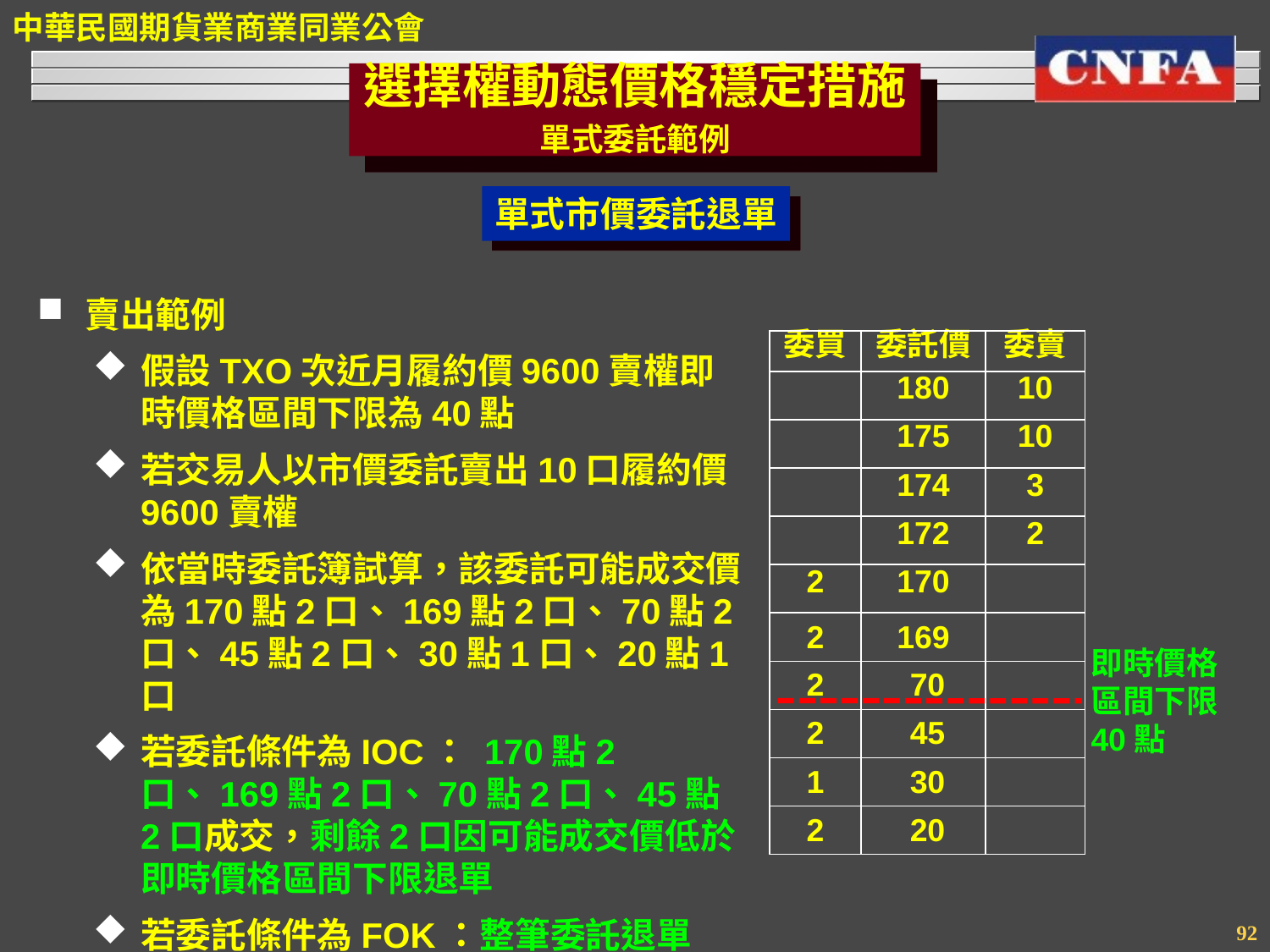

選擇權動態價格穩定措施
單式委託範例
單式市價委託退單
賣出範例
假設TXO次近月履約價9600賣權即時價格區間下限為40點
若交易人以市價委託賣出10口履約價9600賣權
依當時委託簿試算，該委託可能成交價為170點2口、169點2口、70點2口、45點2口、30點1口、20點1口
若委託條件為IOC： 170點2口、169點2口、70點2口、45點2口成交，剩餘2口因可能成交價低於即時價格區間下限退單
若委託條件為FOK：整筆委託退單

| 委買 | 委託價 | 委賣 |
| --- | --- | --- |
|  | 180 | 10 |
|  | 175 | 10 |
|  | 174 | 3 |
|  | 172 | 2 |
| 2 | 170 |  |
| 2 | 169 |  |
| 2 | 70 |  |
| 2 | 45 |  |
| 1 | 30 |  |
| 2 | 20 |  |
即時價格區間下限40點